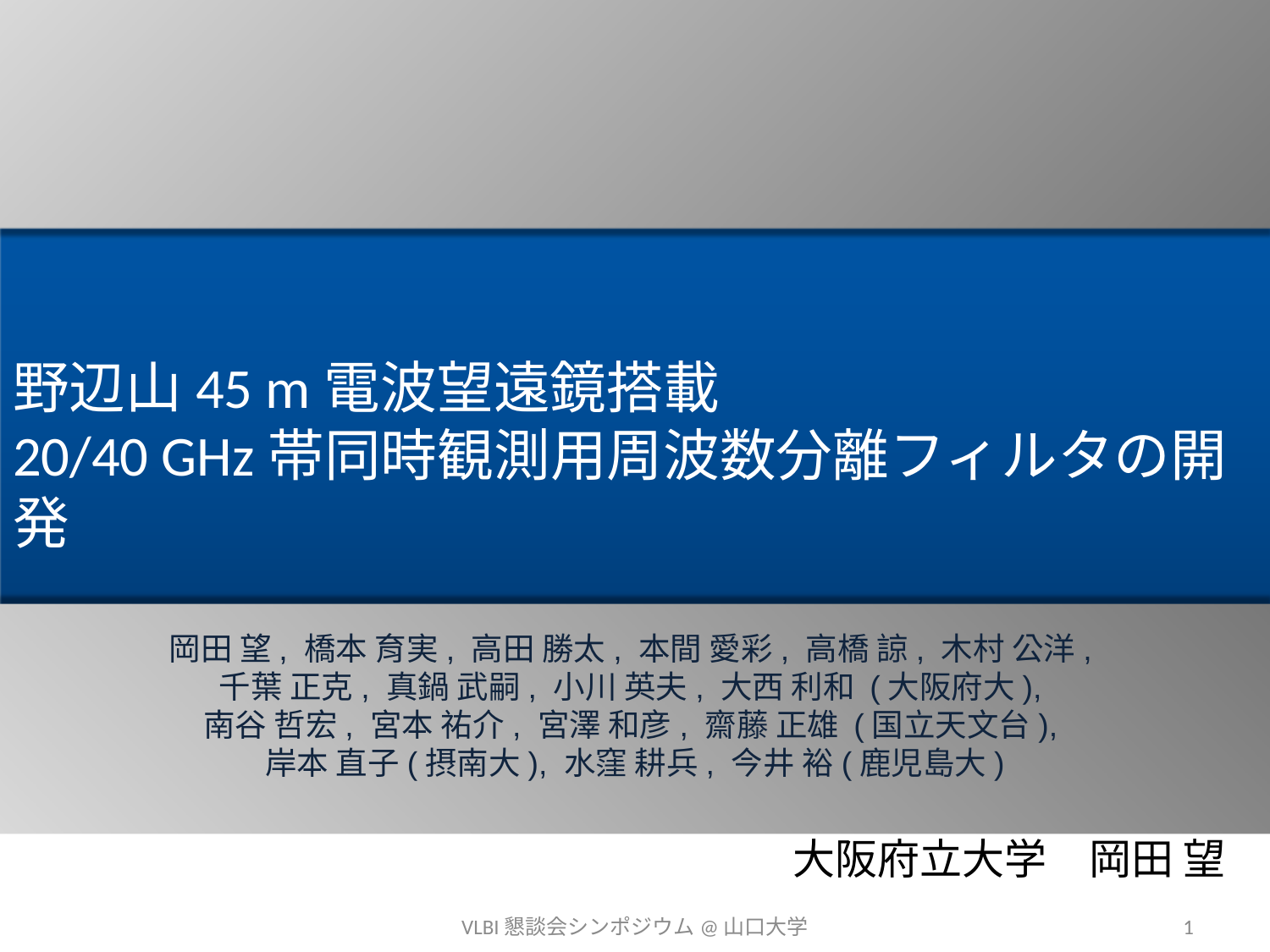

# 野辺山45 m電波望遠鏡搭載 20/40 GHz帯同時観測用周波数分離フィルタの開発
岡田 望, 橋本 育実, 高田 勝太, 本間 愛彩, 高橋 諒, 木村 公洋,
千葉 正克, 真鍋 武嗣, 小川 英夫, 大西 利和 (大阪府大),
南谷 哲宏, 宮本 祐介, 宮澤 和彦, 齋藤 正雄 (国立天文台),
岸本 直子(摂南大), 水窪 耕兵, 今井 裕(鹿児島大)

大阪府立大学　岡田 望
VLBI懇談会シンポジウム@山口大学
1